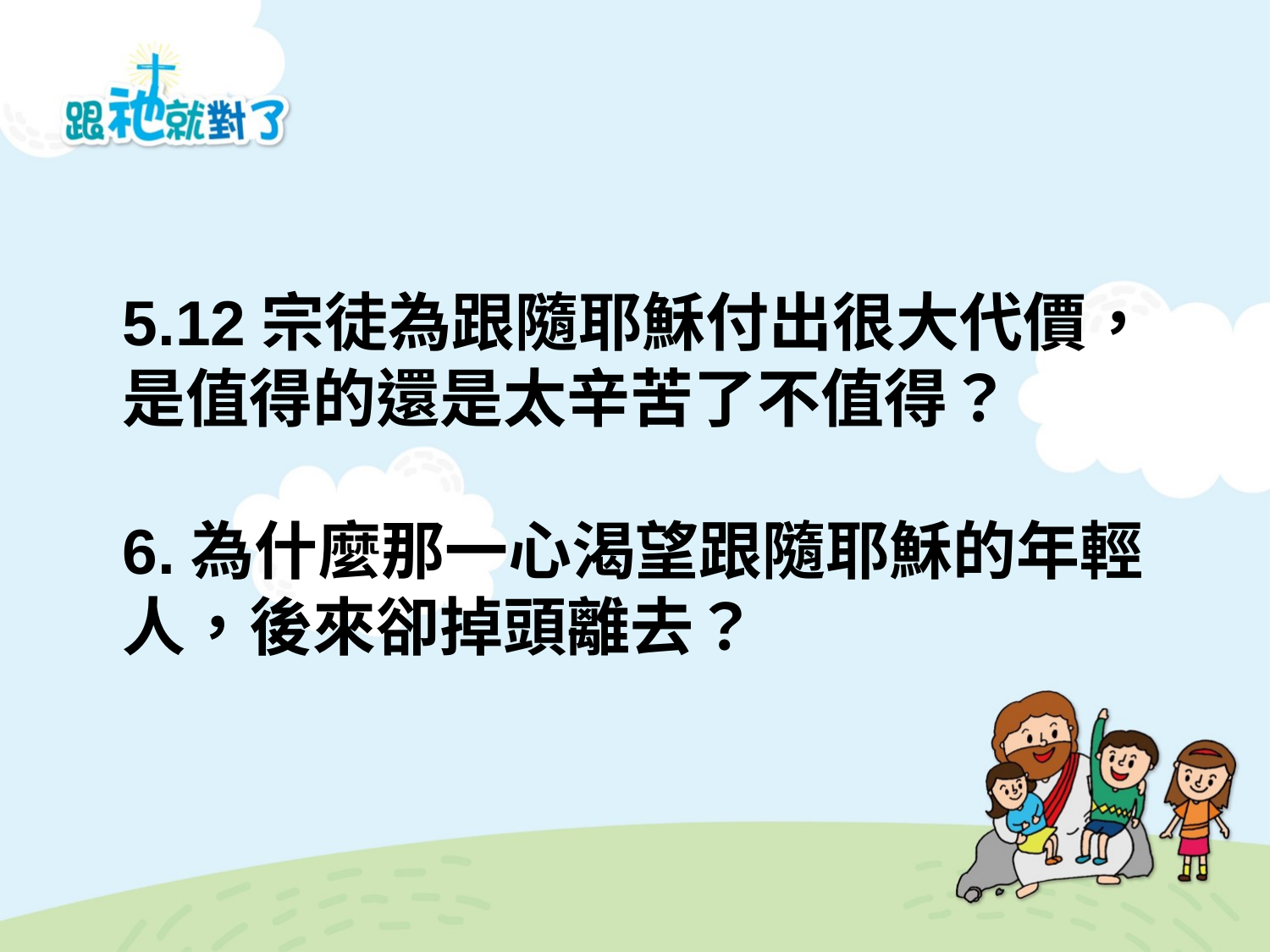

5.12宗徒為跟隨耶穌付出很大代價，是值得的還是太辛苦了不值得？

6.為什麼那一心渴望跟隨耶穌的年輕人，後來卻掉頭離去？